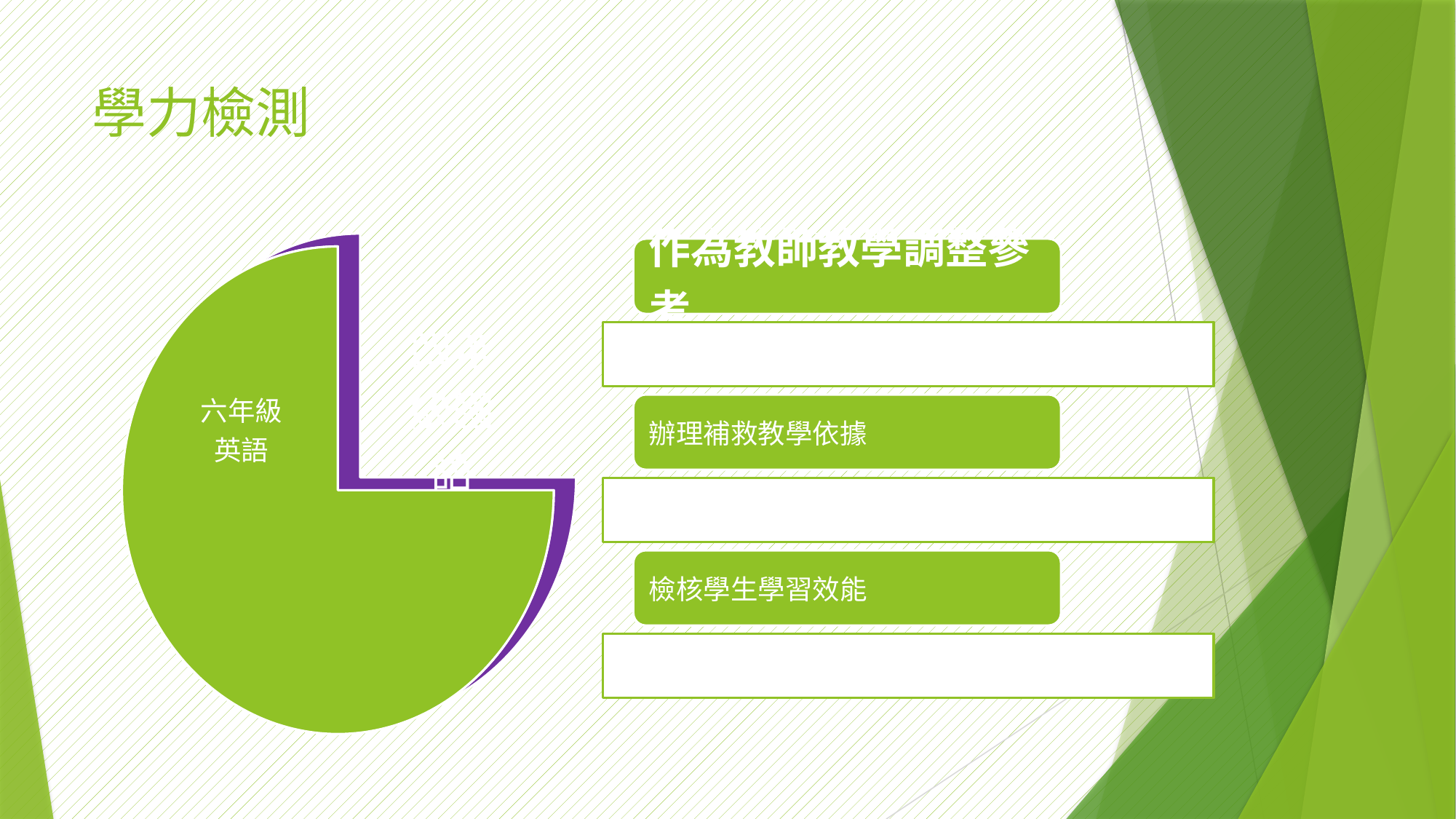

# 學力檢測
四年級國語
五年級
數學
六年級
英語
作為教師教學調整參考
辦理補救教學依據
檢核學生學習效能